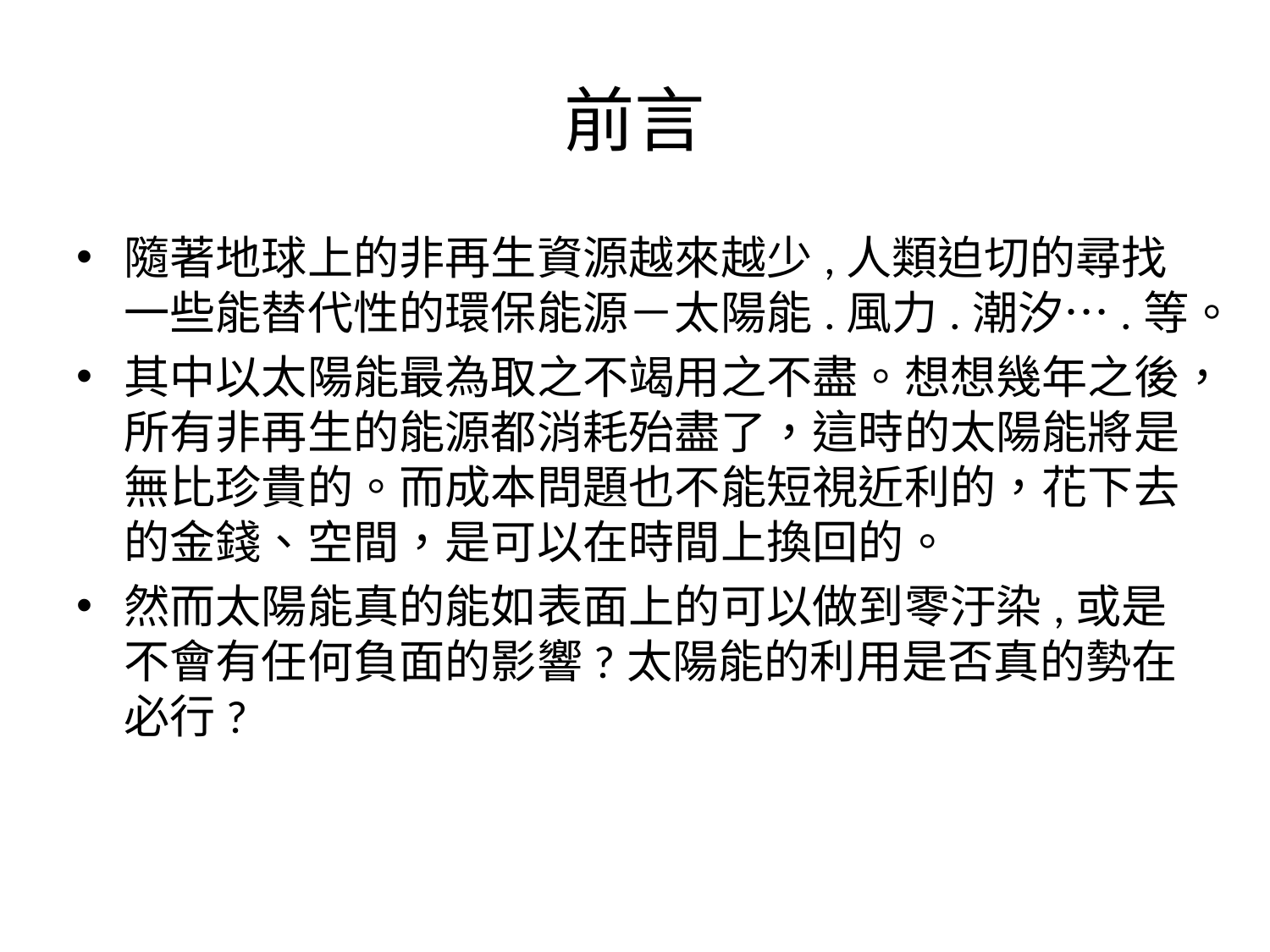

# 前言
隨著地球上的非再生資源越來越少,人類迫切的尋找一些能替代性的環保能源－太陽能.風力.潮汐….等。
其中以太陽能最為取之不竭用之不盡。想想幾年之後，所有非再生的能源都消耗殆盡了，這時的太陽能將是無比珍貴的。而成本問題也不能短視近利的，花下去的金錢、空間，是可以在時間上換回的。
然而太陽能真的能如表面上的可以做到零汙染,或是不會有任何負面的影響?太陽能的利用是否真的勢在必行?